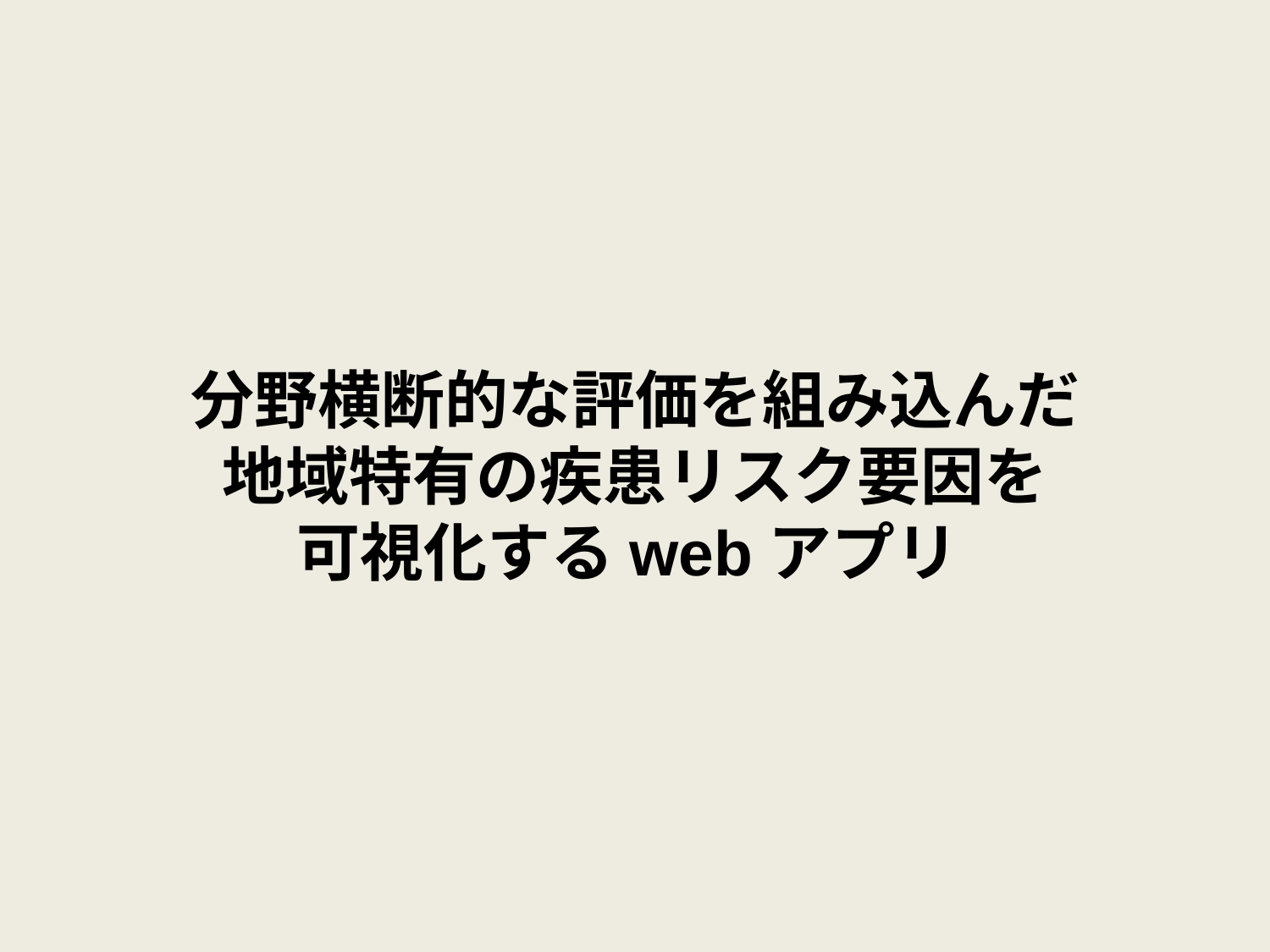

分野横断的な評価を組み込んだ
地域特有の疾患リスク要因を
可視化するwebアプリ